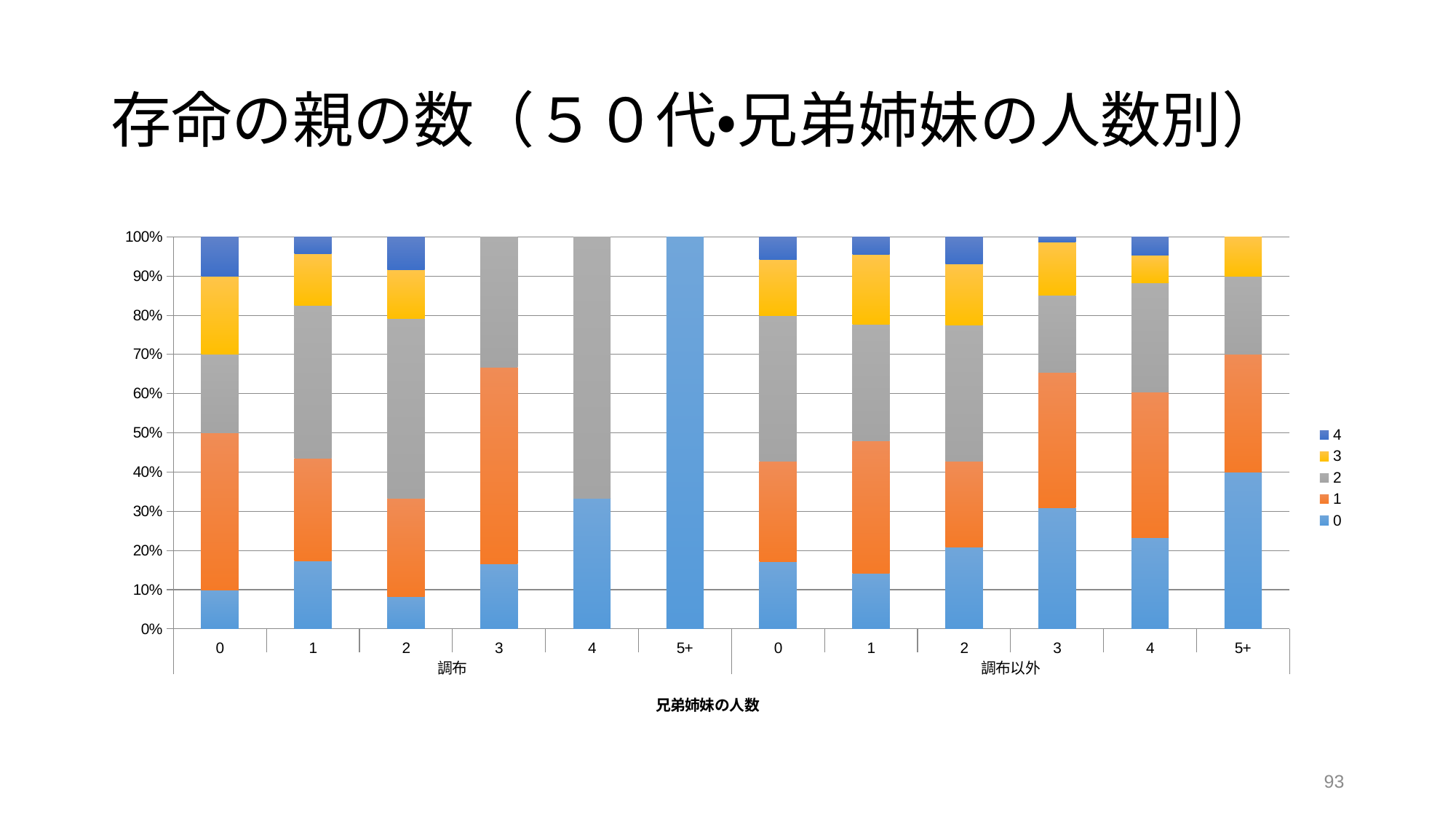

# 存命の親の数（５０代・兄弟姉妹の人数別）

### Chart

| Category | 0 | 1 | 2 | 3 | 4 |
|---|---|---|---|---|---|
| 0 | 1.0 | 4.0 | 2.0 | 2.0 | 1.0 |
| 1 | 4.0 | 6.0 | 9.0 | 3.0 | 1.0 |
| 2 | 2.0 | 6.0 | 11.0 | 3.0 | 2.0 |
| 3 | 1.0 | 3.0 | 2.0 | 0.0 | 0.0 |
| 4 | 1.0 | 0.0 | 2.0 | 0.0 | 0.0 |
| 5+ | 3.0 | 0.0 | 0.0 | 0.0 | 0.0 |
| 0 | 6.0 | 9.0 | 13.0 | 5.0 | 2.0 |
| 1 | 28.0 | 67.0 | 59.0 | 35.0 | 9.0 |
| 2 | 36.0 | 38.0 | 60.0 | 27.0 | 12.0 |
| 3 | 25.0 | 28.0 | 16.0 | 11.0 | 1.0 |
| 4 | 10.0 | 16.0 | 12.0 | 3.0 | 2.0 |
| 5+ | 20.0 | 15.0 | 10.0 | 5.0 | 0.0 |
93